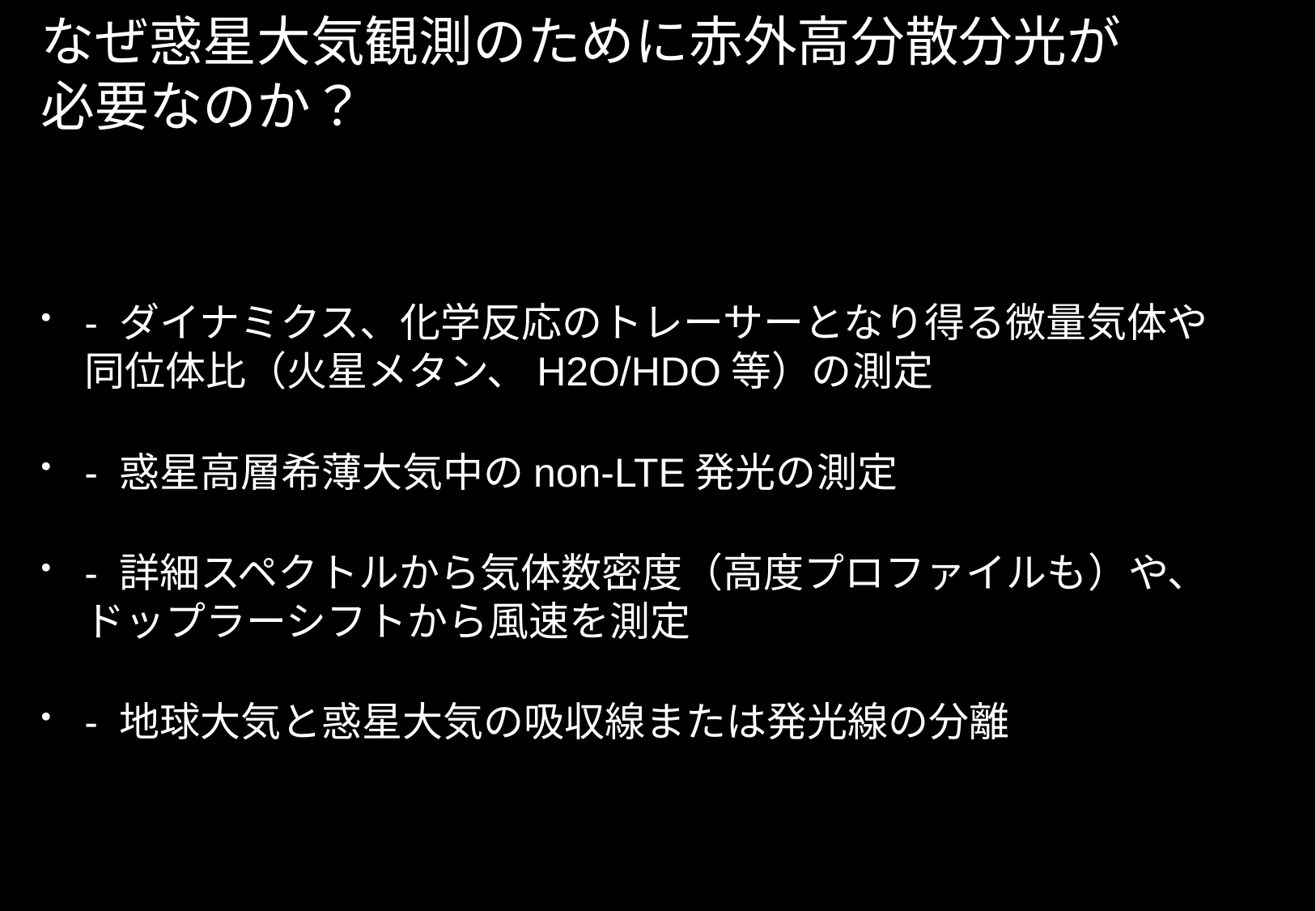

# なぜ惑星大気観測のために赤外高分散分光が 必要なのか？
- ダイナミクス、化学反応のトレーサーとなり得る微量気体や同位体比（火星メタン、H2O/HDO等）の測定
- 惑星高層希薄大気中のnon-LTE発光の測定
- 詳細スペクトルから気体数密度（高度プロファイルも）や、ドップラーシフトから風速を測定
- 地球大気と惑星大気の吸収線または発光線の分離